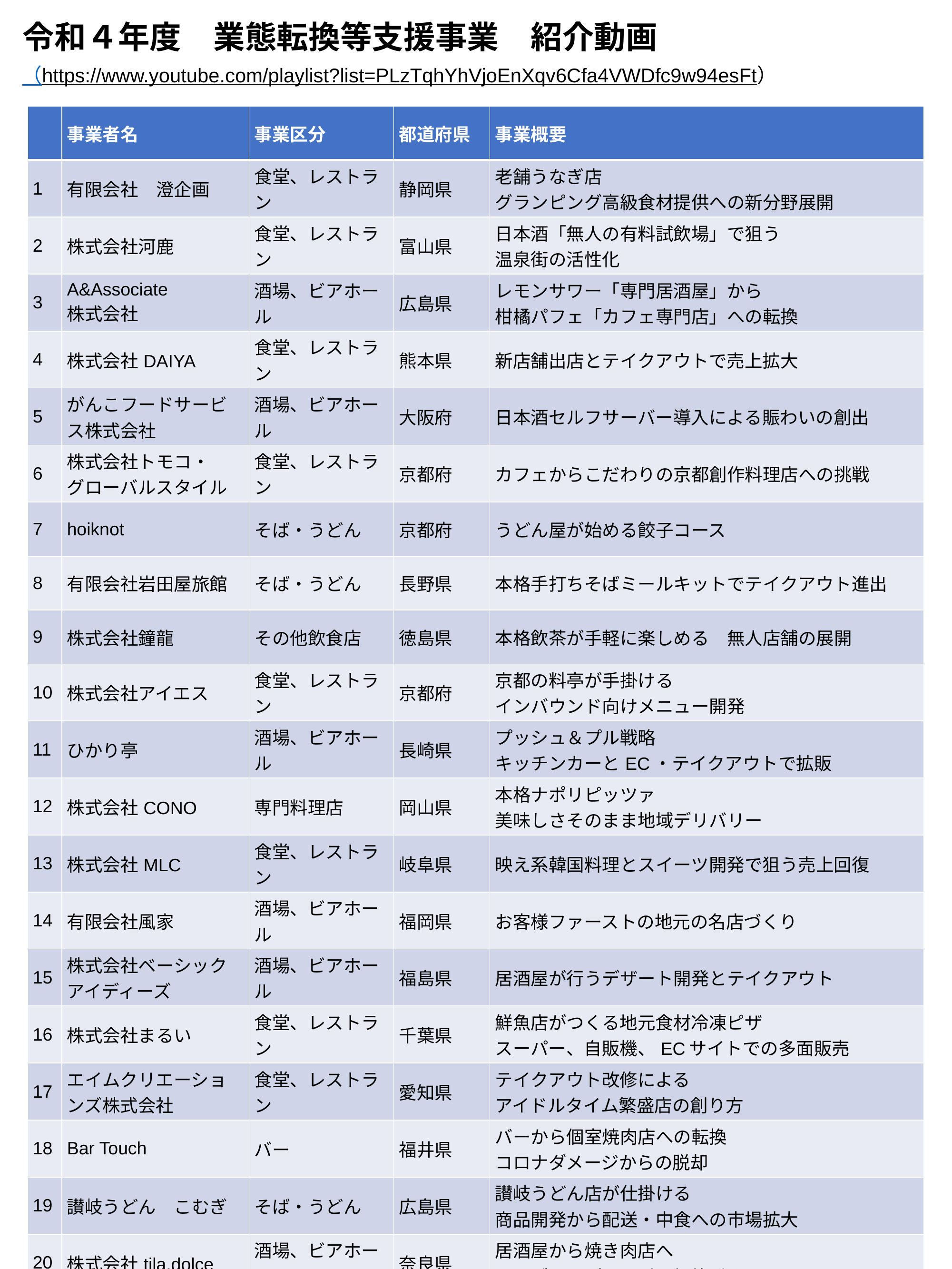

令和４年度　業態転換等支援事業　紹介動画
（https://www.youtube.com/playlist?list=PLzTqhYhVjoEnXqv6Cfa4VWDfc9w94esFt）
|  | 事業者名 | 事業区分 | 都道府県 | 事業概要 |
| --- | --- | --- | --- | --- |
| 1 | 有限会社　澄企画 | 食堂、レストラン | 静岡県 | 老舗うなぎ店　 グランピング高級食材提供への新分野展開 |
| 2 | 株式会社河鹿 | 食堂、レストラン | 富山県 | 日本酒「無人の有料試飲場」で狙う 温泉街の活性化 |
| 3 | A&Associate 株式会社 | 酒場、ビアホール | 広島県 | レモンサワー「専門居酒屋」から 柑橘パフェ「カフェ専門店」への転換 |
| 4 | 株式会社DAIYA | 食堂、レストラン | 熊本県 | 新店舗出店とテイクアウトで売上拡大 |
| 5 | がんこフードサービス株式会社 | 酒場、ビアホール | 大阪府 | 日本酒セルフサーバー導入による賑わいの創出 |
| 6 | 株式会社トモコ・ グローバルスタイル | 食堂、レストラン | 京都府 | カフェからこだわりの京都創作料理店への挑戦 |
| 7 | hoiknot | そば・うどん | 京都府 | うどん屋が始める餃子コース |
| 8 | 有限会社岩田屋旅館 | そば・うどん | 長野県 | 本格手打ちそばミールキットでテイクアウト進出 |
| 9 | 株式会社鐘龍 | その他飲食店 | 徳島県 | 本格飲茶が手軽に楽しめる　無人店舗の展開 |
| 10 | 株式会社アイエス | 食堂、レストラン | 京都府 | 京都の料亭が手掛ける インバウンド向けメニュー開発 |
| 11 | ひかり亭 | 酒場、ビアホール | 長崎県 | プッシュ＆プル戦略 キッチンカーとEC・テイクアウトで拡販 |
| 12 | 株式会社CONO | 専門料理店 | 岡山県 | 本格ナポリピッツァ 美味しさそのまま地域デリバリー |
| 13 | 株式会社MLC | 食堂、レストラン | 岐阜県 | 映え系韓国料理とスイーツ開発で狙う売上回復 |
| 14 | 有限会社風家 | 酒場、ビアホール | 福岡県 | お客様ファーストの地元の名店づくり |
| 15 | 株式会社ベーシック アイディーズ | 酒場、ビアホール | 福島県 | 居酒屋が行うデザート開発とテイクアウト |
| 16 | 株式会社まるい | 食堂、レストラン | 千葉県 | 鮮魚店がつくる地元食材冷凍ピザ スーパー、自販機、ECサイトでの多面販売 |
| 17 | エイムクリエーションズ株式会社 | 食堂、レストラン | 愛知県 | テイクアウト改修による アイドルタイム繁盛店の創り方 |
| 18 | Bar Touch | バー | 福井県 | バーから個室焼肉店への転換 コロナダメージからの脱却 |
| 19 | 讃岐うどん　こむぎ | そば・うどん | 広島県 | 讃岐うどん店が仕掛ける 商品開発から配送・中食への市場拡大 |
| 20 | 株式会社tila.dolce | 酒場、ビアホール | 奈良県 | 居酒屋から焼き肉店へ リ・ブランディングの価値づくり |